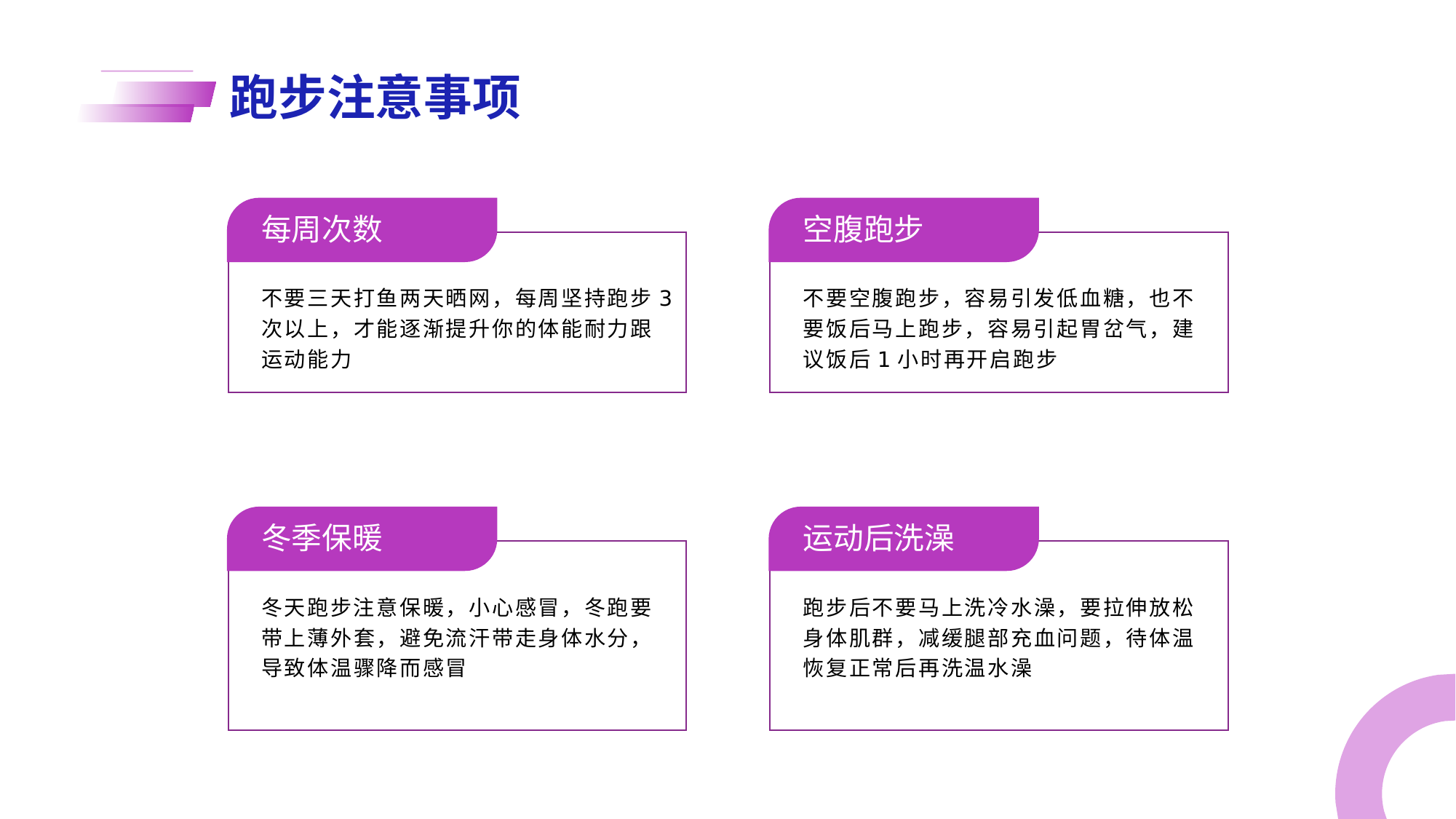

# 跑步注意事项

每周次数
空腹跑步

不要三天打鱼两天晒网，每周坚持跑步3次以上，才能逐渐提升你的体能耐力跟运动能力
不要空腹跑步，容易引发低血糖，也不要饭后马上跑步，容易引起胃岔气，建议饭后1小时再开启跑步

冬季保暖
运动后洗澡

冬天跑步注意保暖，小心感冒，冬跑要带上薄外套，避免流汗带走身体水分，导致体温骤降而感冒
跑步后不要马上洗冷水澡，要拉伸放松身体肌群，减缓腿部充血问题，待体温恢复正常后再洗温水澡